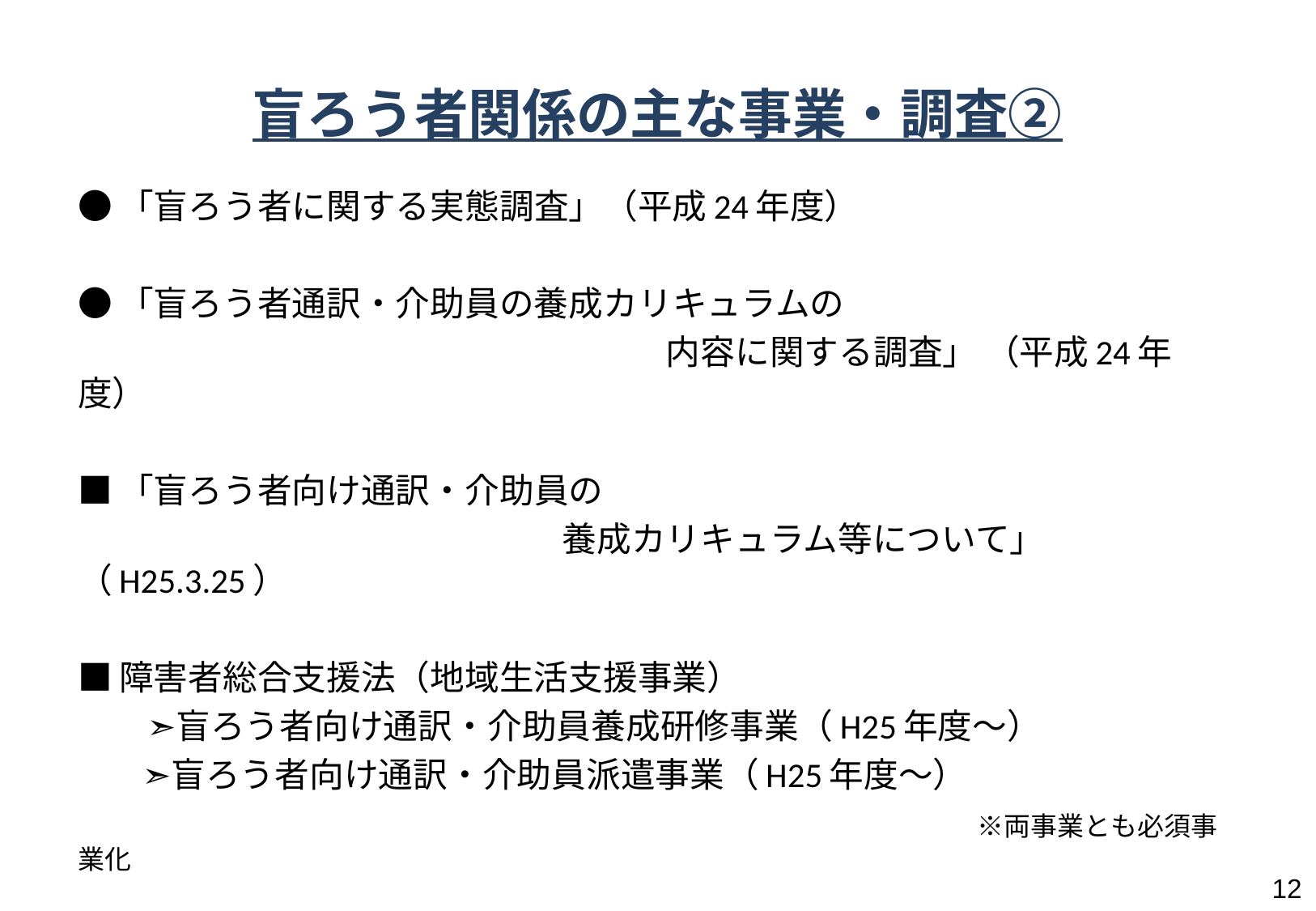

# 盲ろう者関係の主な事業・調査②
●「盲ろう者に関する実態調査」（平成24年度）

●「盲ろう者通訳・介助員の養成カリキュラムの
　　　　　　　　　　　　　　　　　内容に関する調査」 （平成24年度）

■「盲ろう者向け通訳・介助員の
　　　　　　　　　　　　　　養成カリキュラム等について」（H25.3.25）

■障害者総合支援法（地域生活支援事業）
　　➣盲ろう者向け通訳・介助員養成研修事業（H25年度～）
 　  ➣盲ろう者向け通訳・介助員派遣事業（H25年度～）
　　　　　　　　　　　　　　　　　　　　　　　　　　※両事業とも必須事業化

12